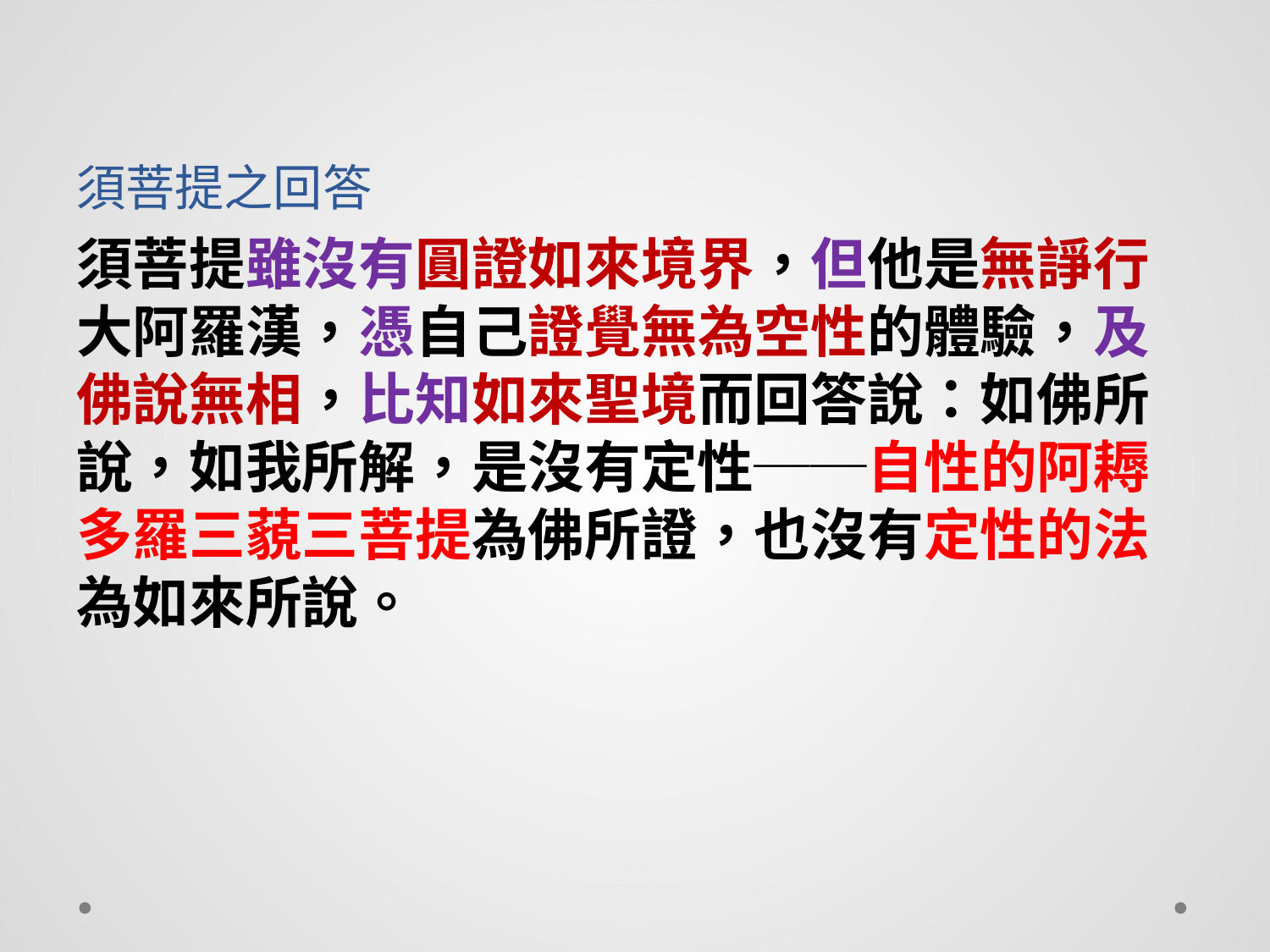

# 須菩提之回答
須菩提雖沒有圓證如來境界，但他是無諍行大阿羅漢，憑自己證覺無為空性的體驗，及佛說無相，比知如來聖境而回答說：如佛所說，如我所解，是沒有定性──自性的阿耨多羅三藐三菩提為佛所證，也沒有定性的法為如來所說。